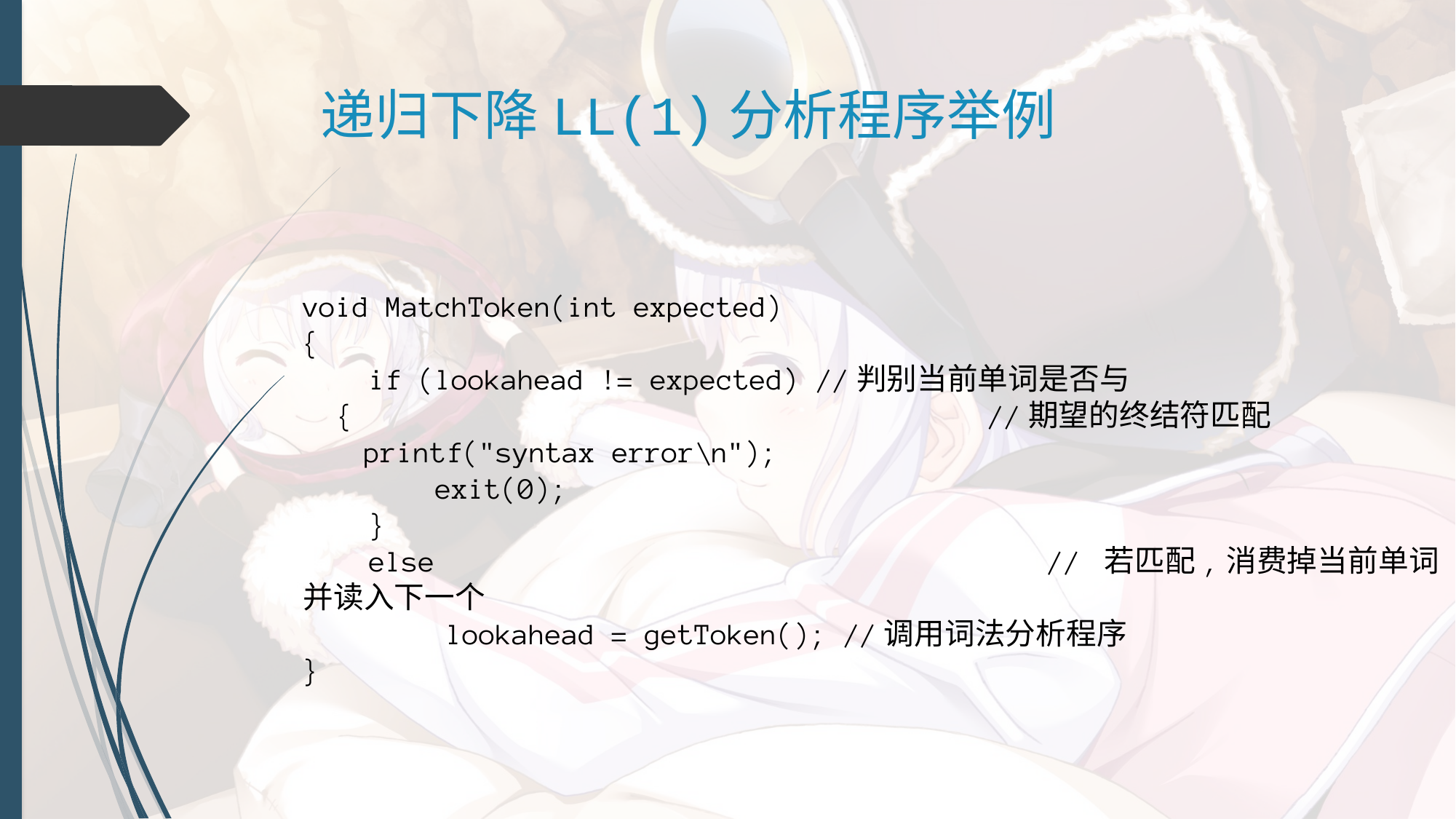

# 递归下降LL(1)分析程序举例
void MatchToken(int expected)
{
    if (lookahead != expected) //判别当前单词是否与
    { 				               //期望的终结符匹配
        printf("syntax error\n");
        exit(0);
    }
    else 				            // 若匹配,消费掉当前单词并读入下一个
	    lookahead = getToken(); //调用词法分析程序
}